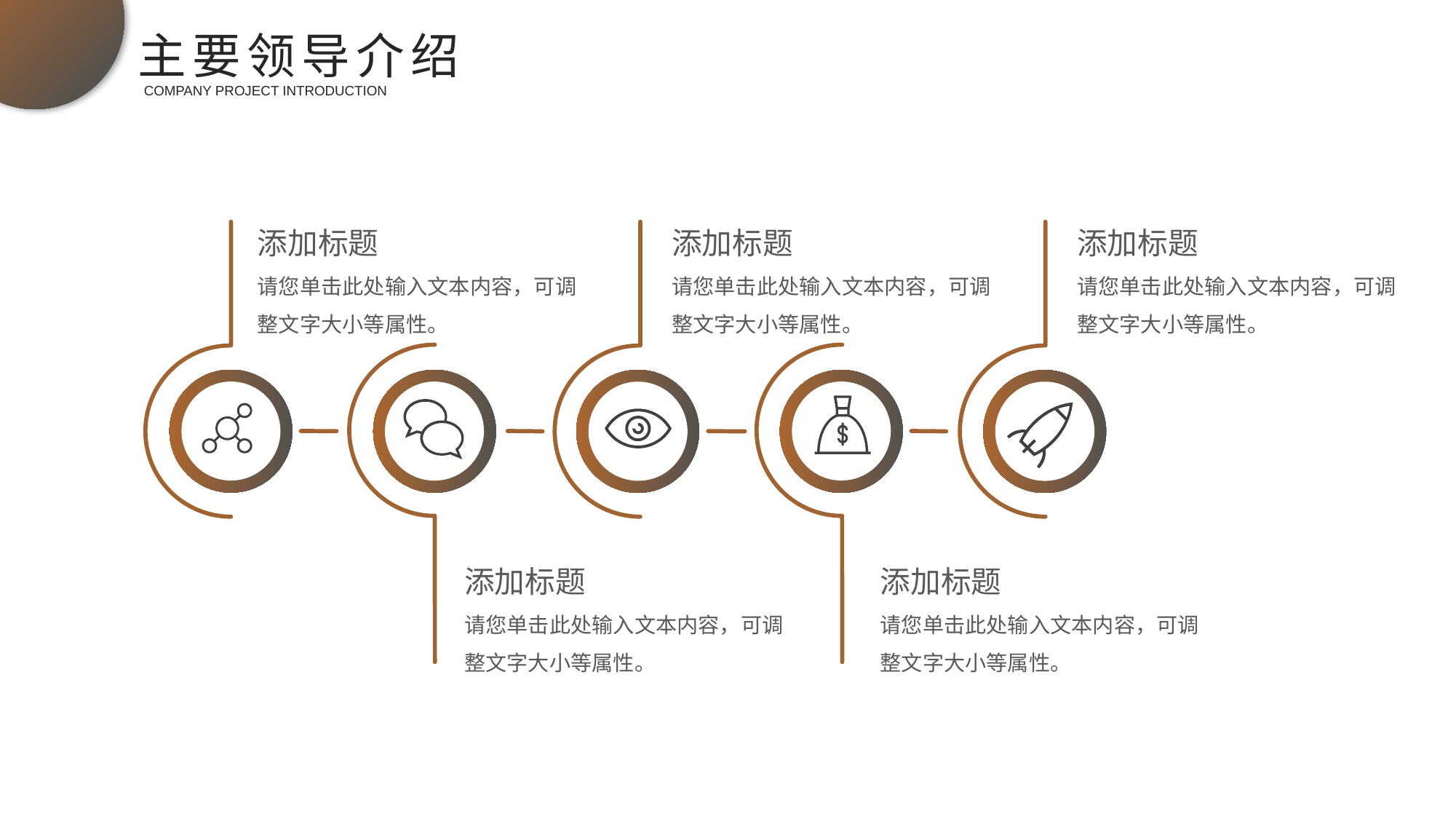

主要领导介绍
COMPANY PROJECT INTRODUCTION
添加标题
请您单击此处输入文本内容，可调整文字大小等属性。
添加标题
请您单击此处输入文本内容，可调整文字大小等属性。
添加标题
请您单击此处输入文本内容，可调整文字大小等属性。

添加标题
请您单击此处输入文本内容，可调整文字大小等属性。
添加标题
请您单击此处输入文本内容，可调整文字大小等属性。
PPT模板 http://www.1ppt.com/moban/